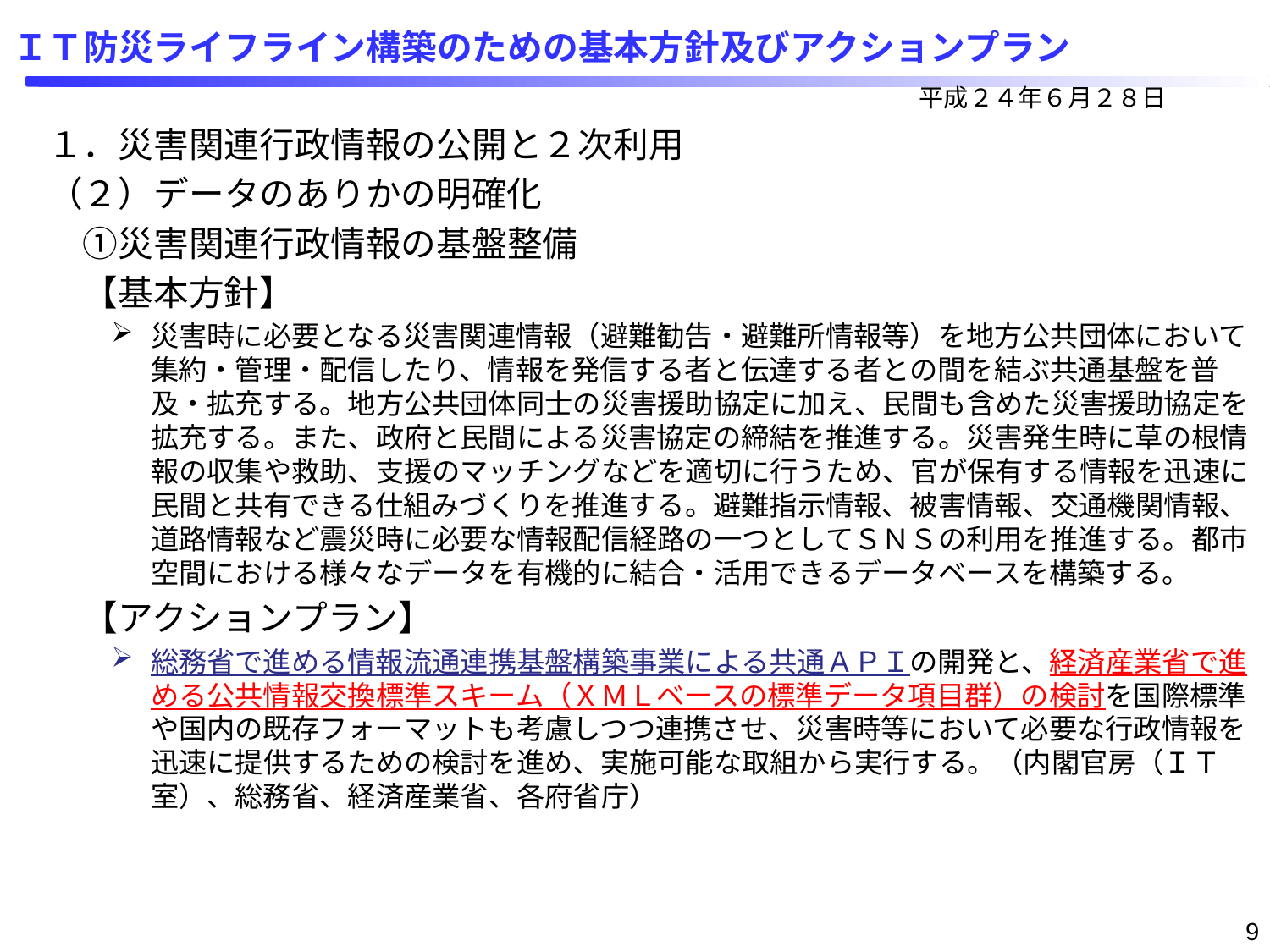

# ＩＴ防災ライフライン構築のための基本方針及びアクションプラン
平成２４年６月２８日
１．災害関連行政情報の公開と２次利用
（２）データのありかの明確化
　①災害関連行政情報の基盤整備
　【基本方針】
災害時に必要となる災害関連情報（避難勧告・避難所情報等）を地方公共団体において集約・管理・配信したり、情報を発信する者と伝達する者との間を結ぶ共通基盤を普及・拡充する。地方公共団体同士の災害援助協定に加え、民間も含めた災害援助協定を拡充する。また、政府と民間による災害協定の締結を推進する。災害発生時に草の根情報の収集や救助、支援のマッチングなどを適切に行うため、官が保有する情報を迅速に民間と共有できる仕組みづくりを推進する。避難指示情報、被害情報、交通機関情報、道路情報など震災時に必要な情報配信経路の一つとしてＳＮＳの利用を推進する。都市空間における様々なデータを有機的に結合・活用できるデータベースを構築する。
　【アクションプラン】
総務省で進める情報流通連携基盤構築事業による共通ＡＰＩの開発と、経済産業省で進める公共情報交換標準スキーム（ＸＭＬベースの標準データ項目群）の検討を国際標準や国内の既存フォーマットも考慮しつつ連携させ、災害時等において必要な行政情報を迅速に提供するための検討を進め、実施可能な取組から実行する。（内閣官房（ＩＴ室）、総務省、経済産業省、各府省庁）
9